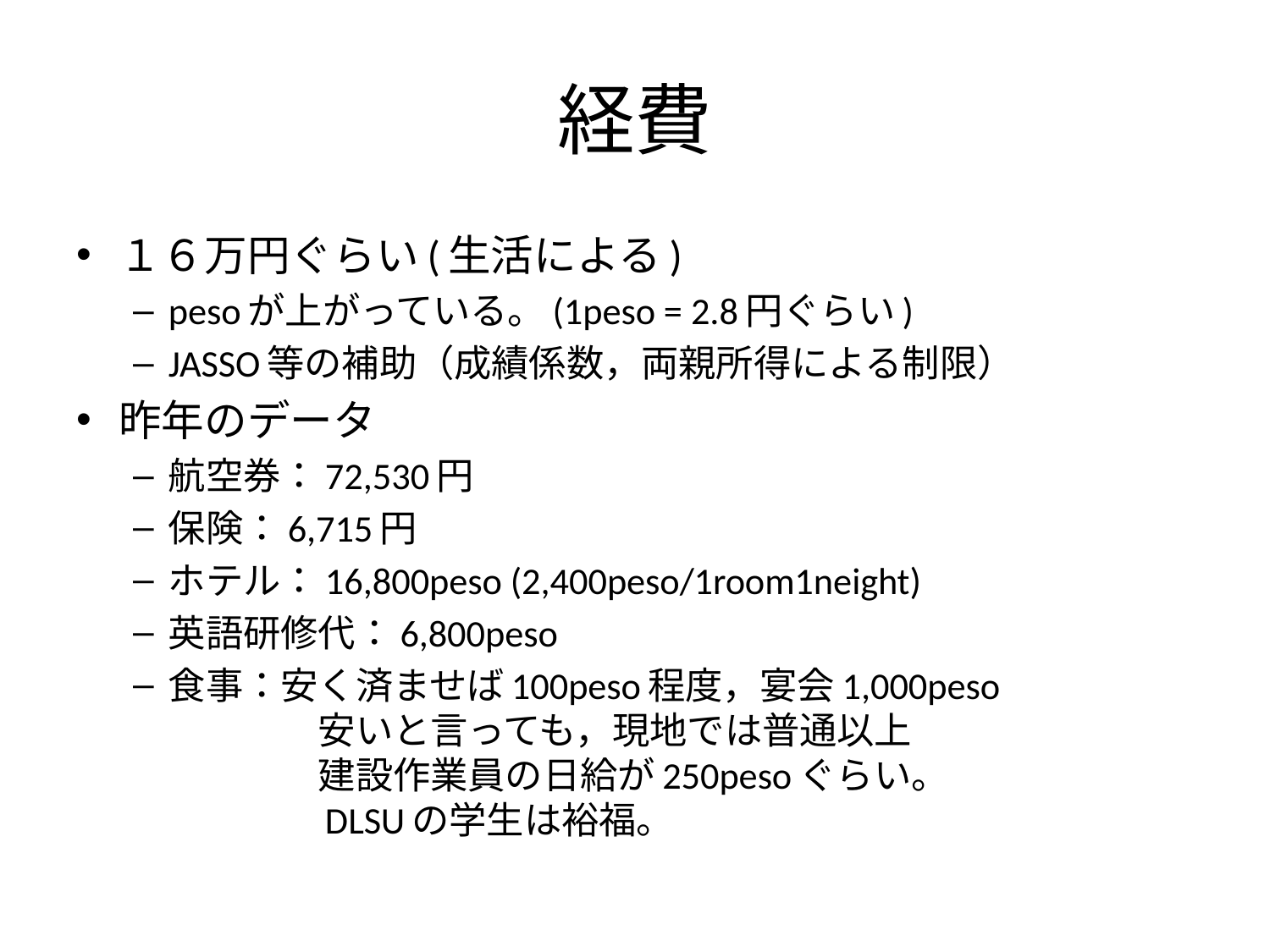

# 経費
１６万円ぐらい(生活による)
pesoが上がっている。(1peso = 2.8円ぐらい)
JASSO等の補助（成績係数，両親所得による制限）
昨年のデータ
航空券：72,530円
保険：6,715円
ホテル：16,800peso (2,400peso/1room1neight)
英語研修代：6,800peso
食事：安く済ませば100peso程度，宴会1,000peso
　　　　安いと言っても，現地では普通以上
　　　　建設作業員の日給が250pesoぐらい。
　　　　DLSUの学生は裕福。